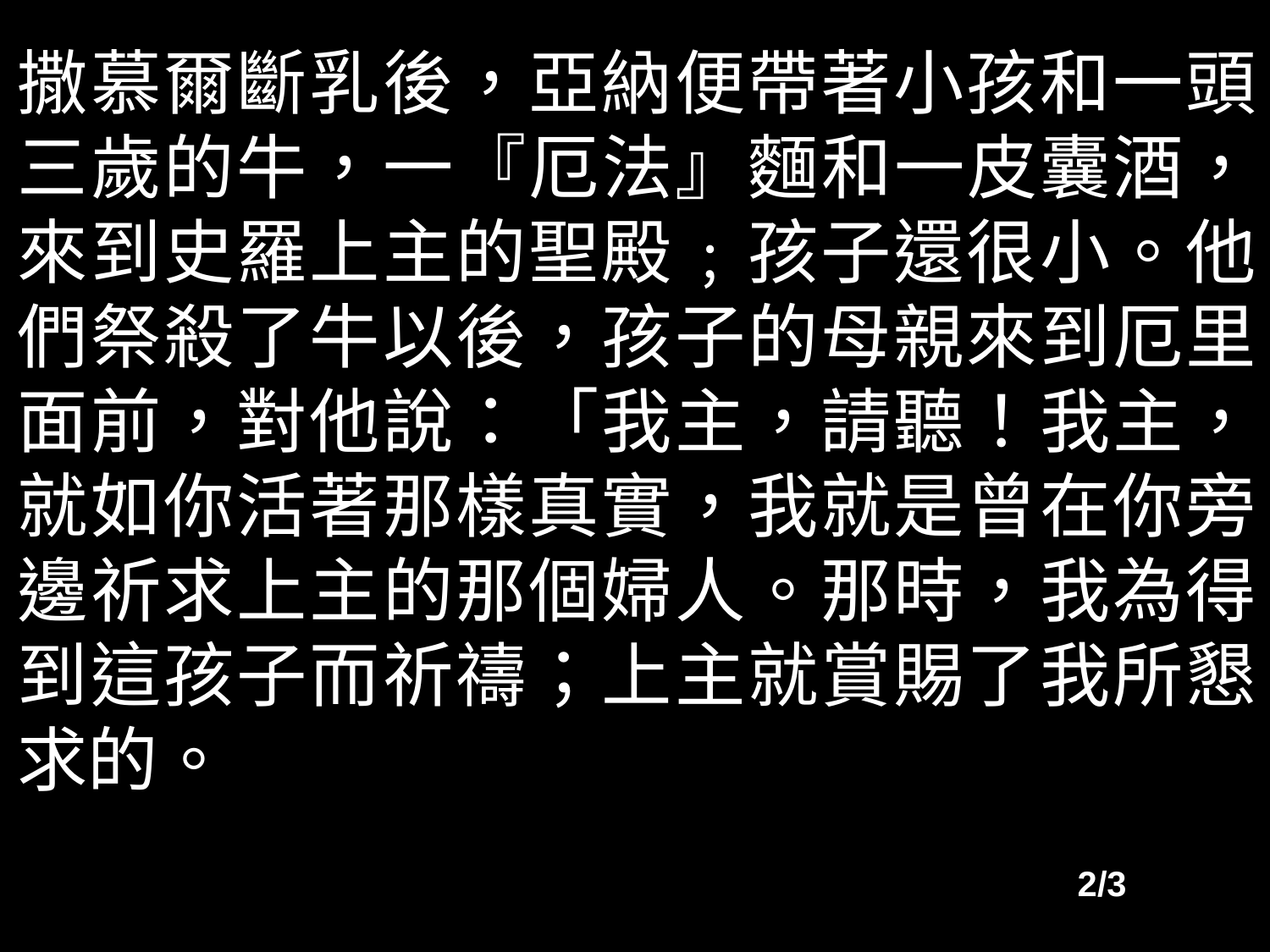

撒慕爾斷乳後，亞納便帶著小孩和一頭三歲的牛，一『厄法』麵和一皮囊酒，來到史羅上主的聖殿﹔孩子還很小。他們祭殺了牛以後，孩子的母親來到厄里面前，對他說：「我主，請聽！我主，就如你活著那樣真實，我就是曾在你旁邊祈求上主的那個婦人。那時，我為得到這孩子而祈禱；上主就賞賜了我所懇求的。

2/3